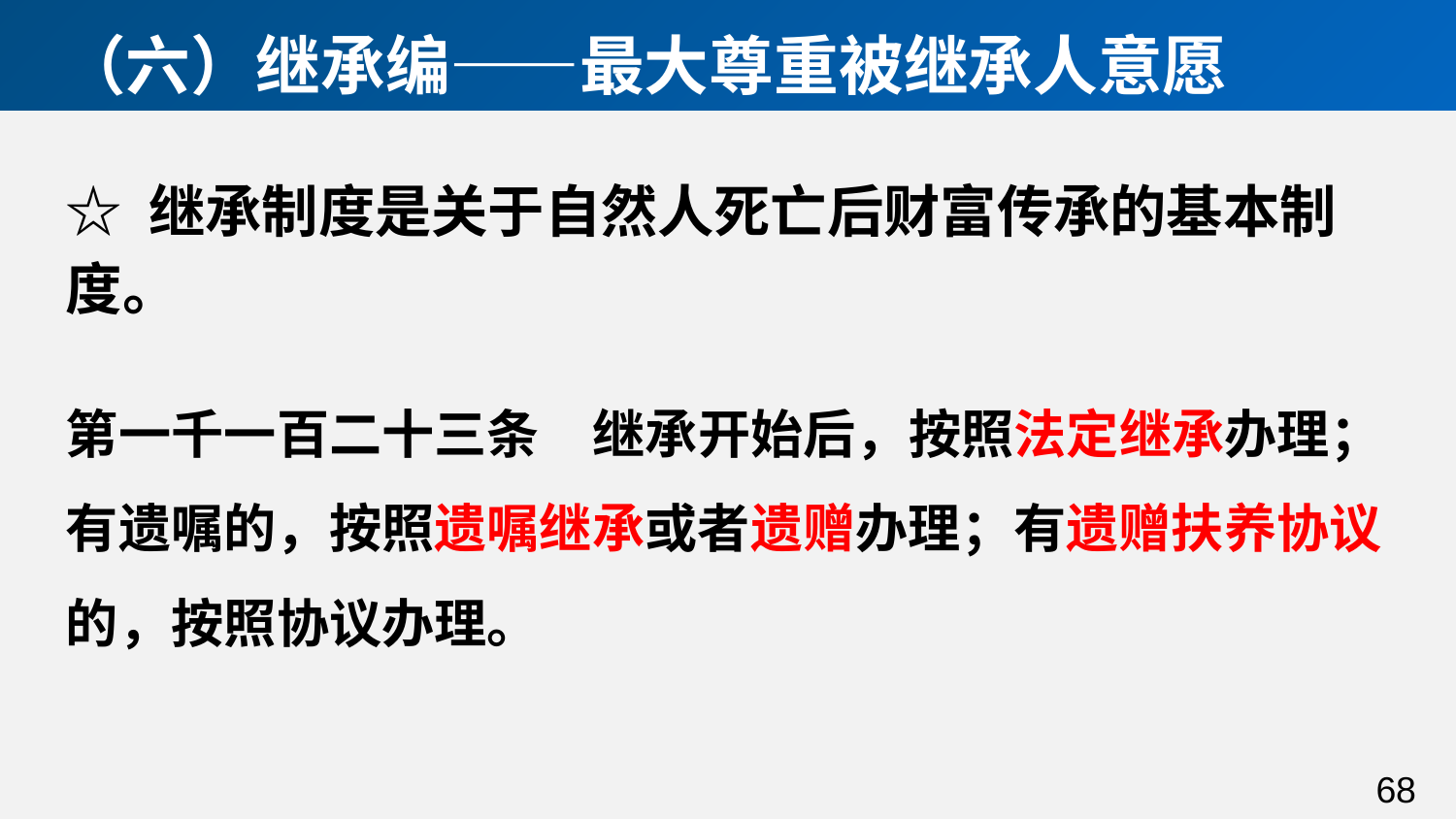

# （六）继承编——最大尊重被继承人意愿
☆ 继承制度是关于自然人死亡后财富传承的基本制度。
第一千一百二十三条  继承开始后，按照法定继承办理；有遗嘱的，按照遗嘱继承或者遗赠办理；有遗赠扶养协议的，按照协议办理。
68